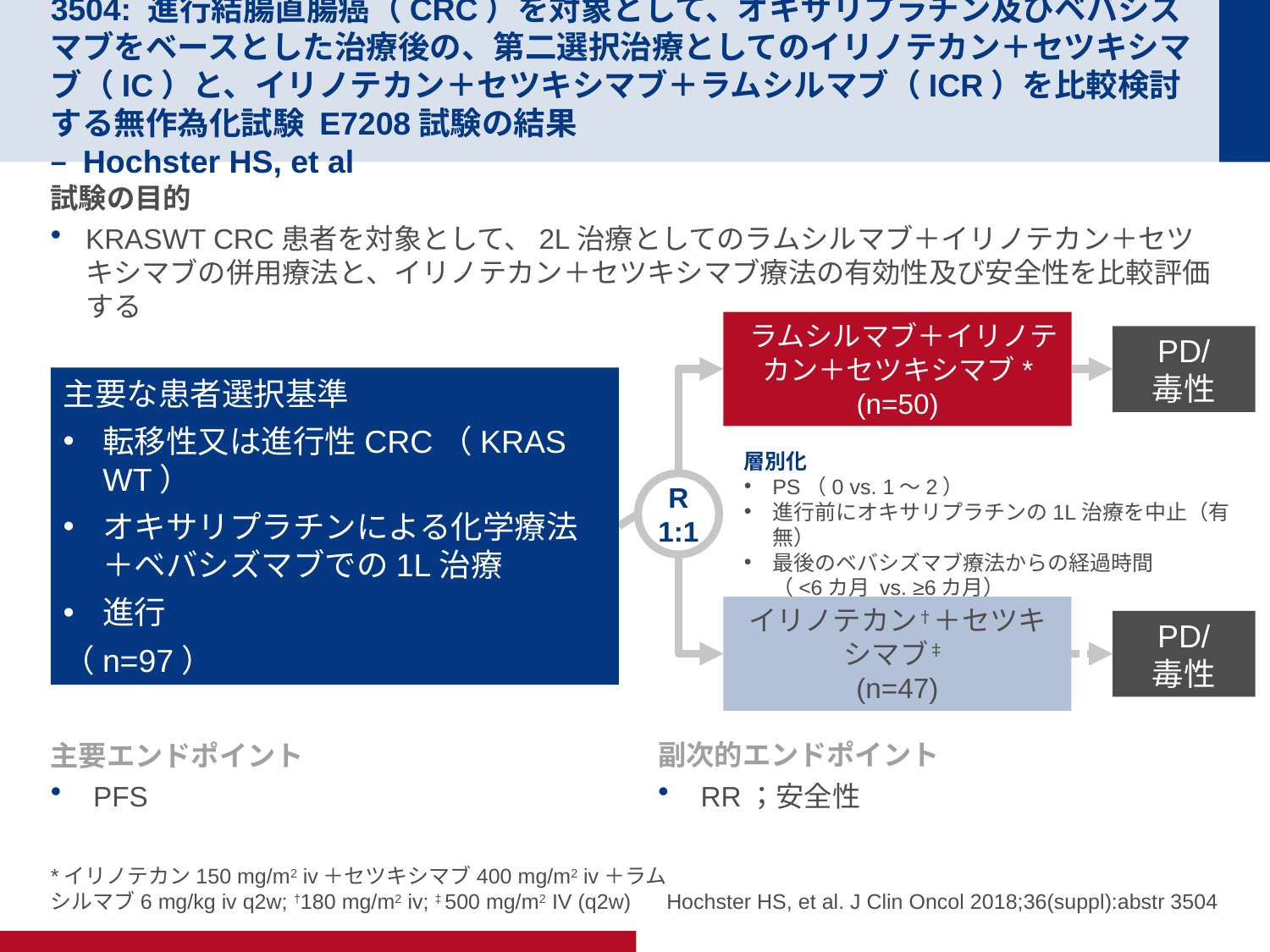

# 3504: 進行結腸直腸癌（CRC）を対象として、オキサリプラチン及びベバシズマブをベースとした治療後の、第二選択治療としてのイリノテカン＋セツキシマブ（IC）と、イリノテカン＋セツキシマブ＋ラムシルマブ（ICR）を比較検討する無作為化試験 E7208試験の結果 – Hochster HS, et al
試験の目的
KRASWT CRC患者を対象として、2L治療としてのラムシルマブ＋イリノテカン＋セツキシマブの併用療法と、イリノテカン＋セツキシマブ療法の有効性及び安全性を比較評価する
 ラムシルマブ＋イリノテカン＋セツキシマブ*
(n=50)
PD/
毒性
主要な患者選択基準
転移性又は進行性CRC（KRAS WT）
オキサリプラチンによる化学療法＋ベバシズマブでの1L治療
進行
（n=97）
層別化
PS（0 vs. 1～2）
進行前にオキサリプラチンの1L治療を中止（有無）
最後のベバシズマブ療法からの経過時間
（<6カ月 vs. ≥6カ月）
R
1:1
イリノテカン†＋セツキシマブ‡
(n=47)
PD/
毒性
主要エンドポイント
 PFS

副次的エンドポイント
 RR；安全性
*イリノテカン150 mg/m2 iv＋セツキシマブ400 mg/m2 iv＋ラムシルマブ6 mg/kg iv q2w; †180 mg/m2 iv; ‡ 500 mg/m2 IV (q2w)
Hochster HS, et al. J Clin Oncol 2018;36(suppl):abstr 3504